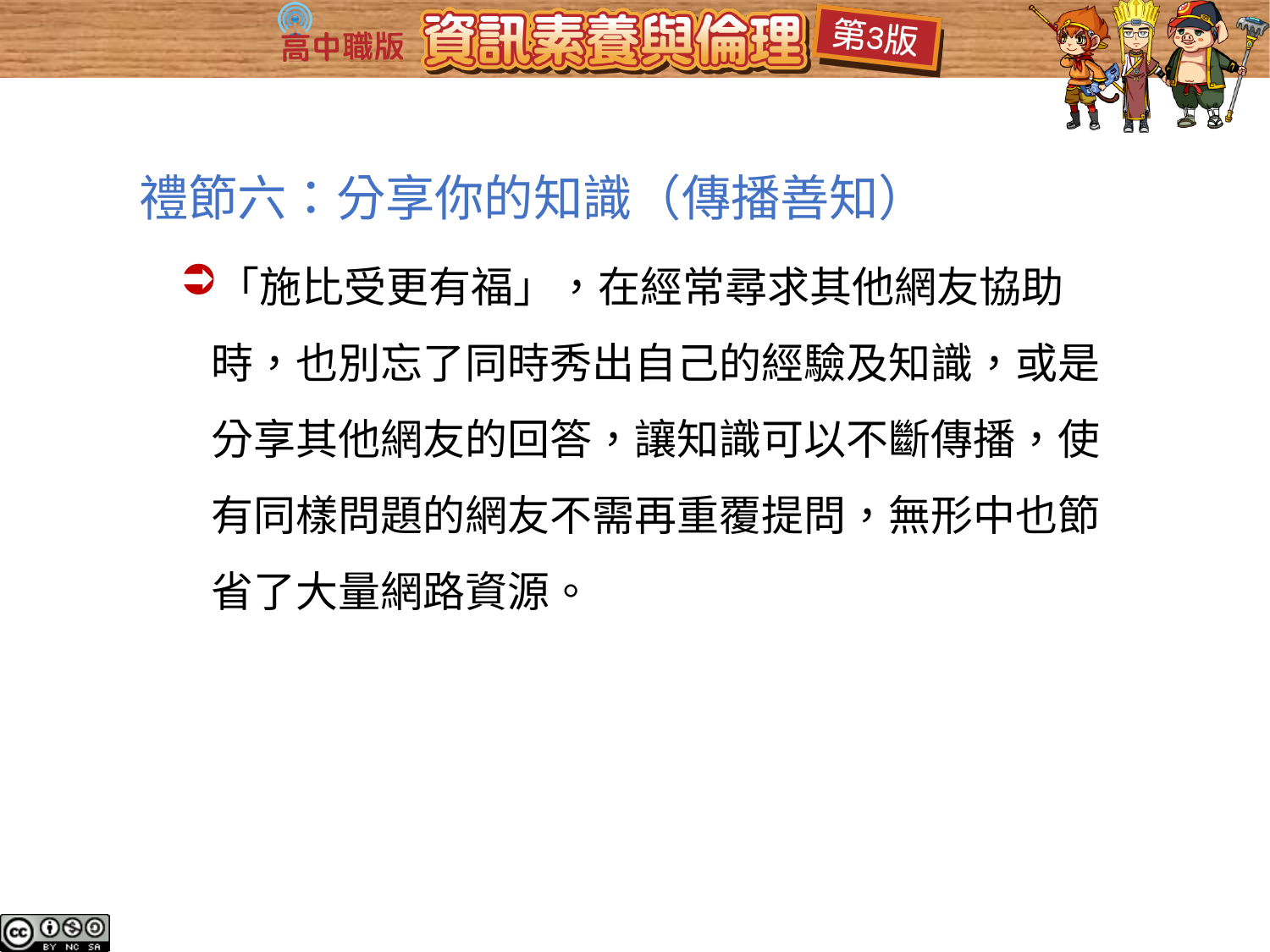

禮節六：分享你的知識（傳播善知）
「施比受更有福」，在經常尋求其他網友協助時，也別忘了同時秀出自己的經驗及知識，或是分享其他網友的回答，讓知識可以不斷傳播，使有同樣問題的網友不需再重覆提問，無形中也節省了大量網路資源。